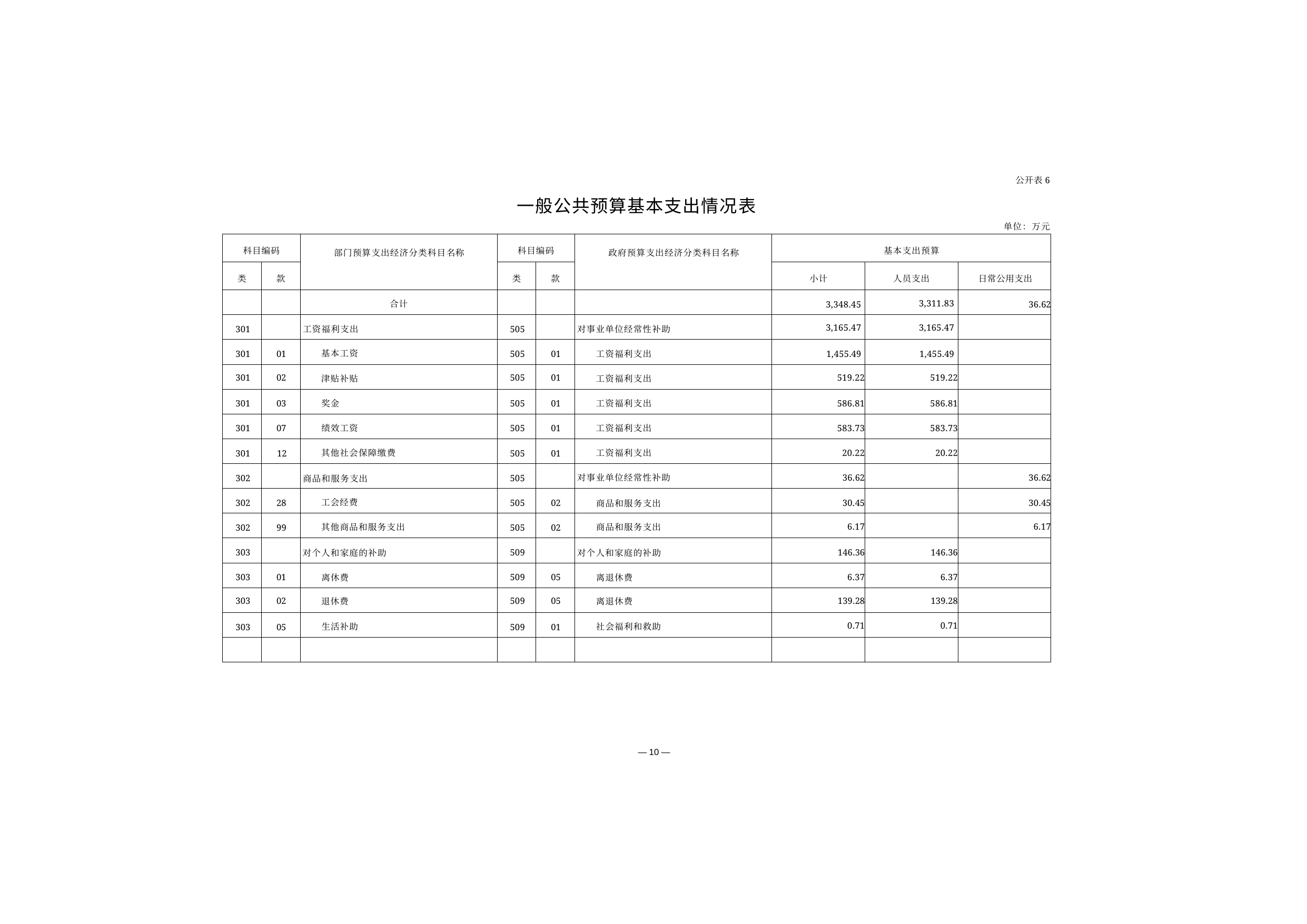

公开表6
一般公共预算基本支出情况表

单位：万元
| 科目编码 |  | 部门预算支出经济分类科目名称 | 科目编码 |  | 政府预算支出经济分类科目名称 | 基本支出预算 |  |  |
| --- | --- | --- | --- | --- | --- | --- | --- | --- |
| 类 | 款 |  | 类 | 款 |  | 小计 | 人员支出 | 日常公用支出 |
|  |  | 合计 |  |  |  | 3,348.45 | 3,311.83 | 36.62 |
| 301 |  | 工资福利支出 | 505 |  | 对事业单位经常性补助 | 3,165.47 | 3,165.47 |  |
| 301 | 01 | 基本工资 | 505 | 01 | 工资福利支出 | 1,455.49 | 1,455.49 |  |
| 301 | 02 | 津贴补贴 | 505 | 01 | 工资福利支出 | 519.22 | 519.22 |  |
| 301 | 03 | 奖金 | 505 | 01 | 工资福利支出 | 586.81 | 586.81 |  |
| 301 | 07 | 绩效工资 | 505 | 01 | 工资福利支出 | 583.73 | 583.73 |  |
| 301 | 12 | 其他社会保障缴费 | 505 | 01 | 工资福利支出 | 20.22 | 20.22 |  |
| 302 |  | 商品和服务支出 | 505 |  | 对事业单位经常性补助 | 36.62 |  | 36.62 |
| 302 | 28 | 工会经费 | 505 | 02 | 商品和服务支出 | 30.45 |  | 30.45 |
| 302 | 99 | 其他商品和服务支出 | 505 | 02 | 商品和服务支出 | 6.17 |  | 6.17 |
| 303 |  | 对个人和家庭的补助 | 509 |  | 对个人和家庭的补助 | 146.36 | 146.36 |  |
| 303 | 01 | 离休费 | 509 | 05 | 离退休费 | 6.37 | 6.37 |  |
| 303 | 02 | 退休费 | 509 | 05 | 离退休费 | 139.28 | 139.28 |  |
| 303 | 05 | 生活补助 | 509 | 01 | 社会福利和救助 | 0.71 | 0.71 |  |
|  |  |  |  |  |  |  |  |  |

— 10 —